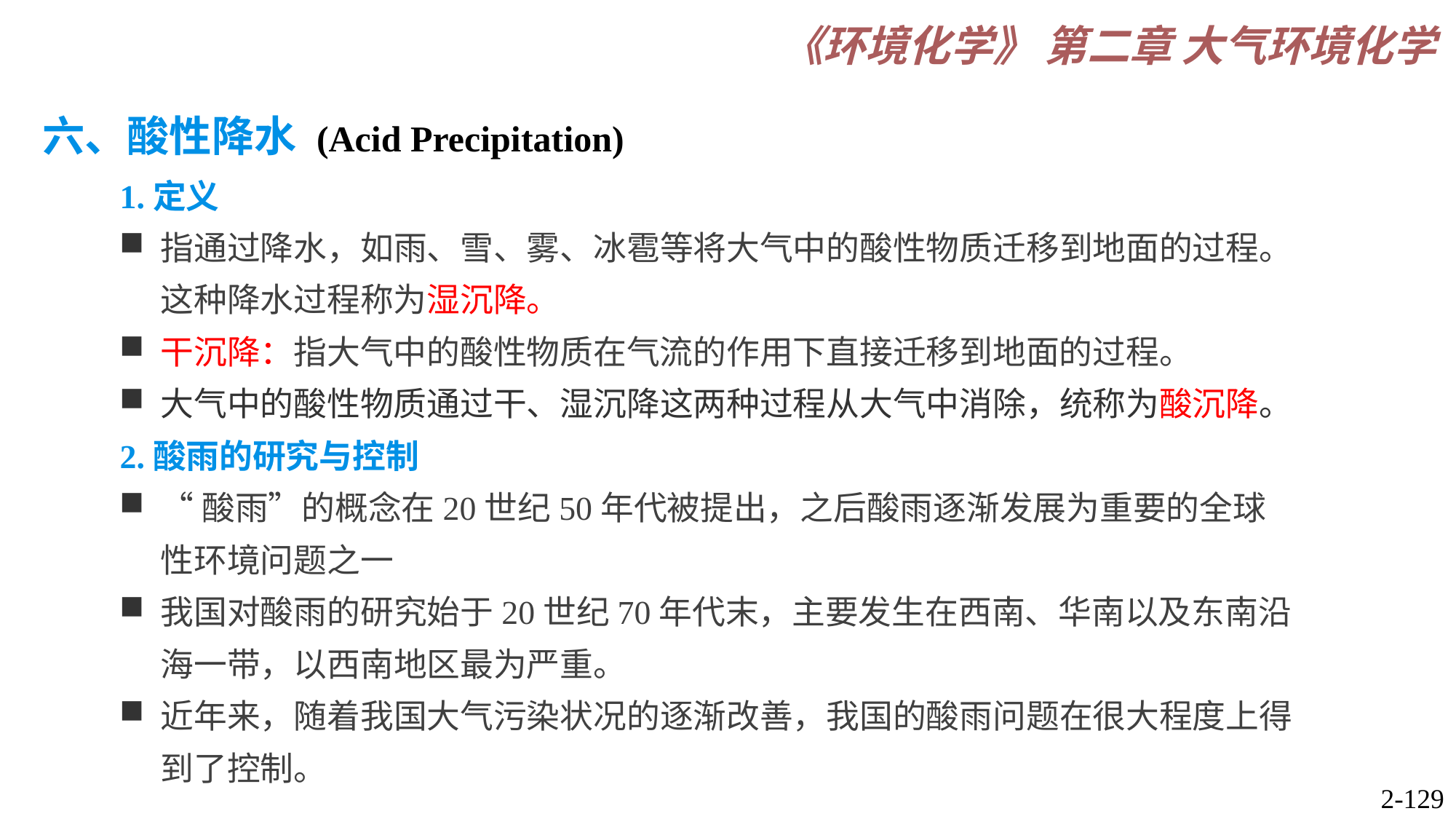

六、酸性降水 (Acid Precipitation)
1.定义
指通过降水，如雨、雪、雾、冰雹等将大气中的酸性物质迁移到地面的过程。这种降水过程称为湿沉降。
干沉降：指大气中的酸性物质在气流的作用下直接迁移到地面的过程。
大气中的酸性物质通过干、湿沉降这两种过程从大气中消除，统称为酸沉降。
2.酸雨的研究与控制
“酸雨”的概念在20世纪50年代被提出，之后酸雨逐渐发展为重要的全球性环境问题之一
我国对酸雨的研究始于20世纪70年代末，主要发生在西南、华南以及东南沿海一带，以西南地区最为严重。
近年来，随着我国大气污染状况的逐渐改善，我国的酸雨问题在很大程度上得到了控制。
2-129